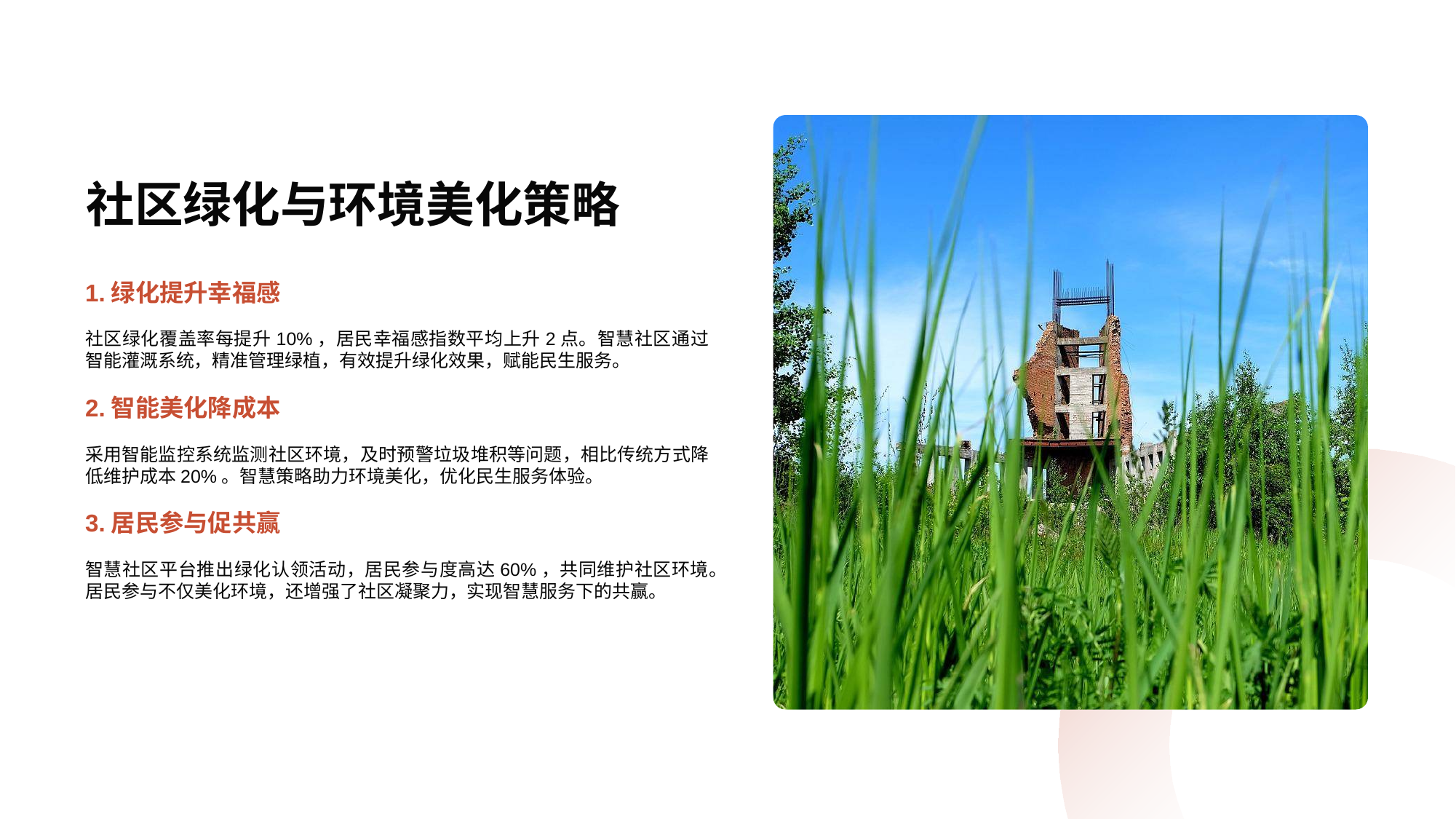

社区绿化与环境美化策略

1.绿化提升幸福感
社区绿化覆盖率每提升10%，居民幸福感指数平均上升2点。智慧社区通过智能灌溉系统，精准管理绿植，有效提升绿化效果，赋能民生服务。
2.智能美化降成本
采用智能监控系统监测社区环境，及时预警垃圾堆积等问题，相比传统方式降低维护成本20%。智慧策略助力环境美化，优化民生服务体验。
3.居民参与促共赢
智慧社区平台推出绿化认领活动，居民参与度高达60%，共同维护社区环境。居民参与不仅美化环境，还增强了社区凝聚力，实现智慧服务下的共赢。